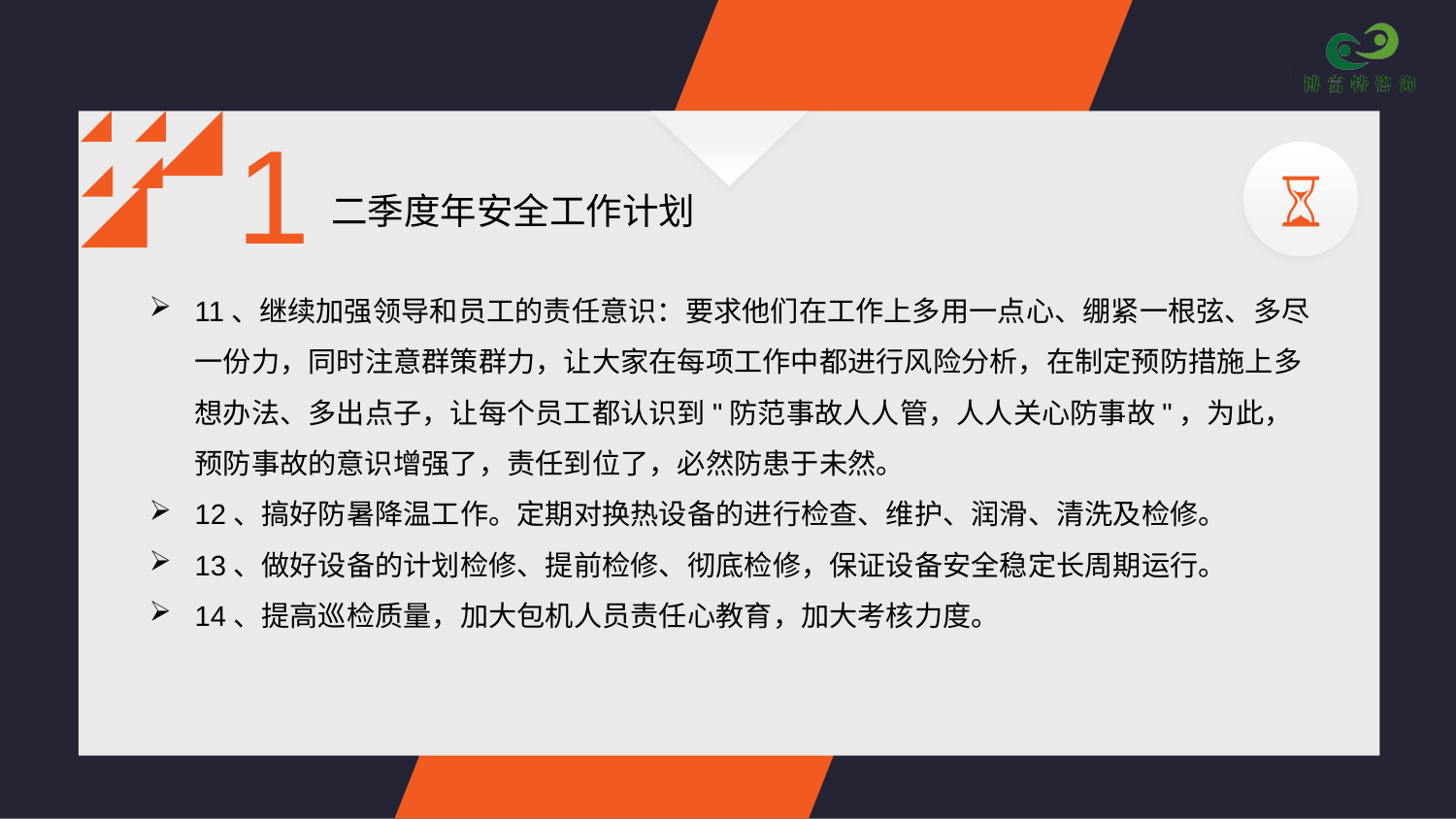

1

二季度年安全工作计划
11、继续加强领导和员工的责任意识：要求他们在工作上多用一点心、绷紧一根弦、多尽一份力，同时注意群策群力，让大家在每项工作中都进行风险分析，在制定预防措施上多想办法、多出点子，让每个员工都认识到"防范事故人人管，人人关心防事故"，为此，预防事故的意识增强了，责任到位了，必然防患于未然。
12、搞好防暑降温工作。定期对换热设备的进行检查、维护、润滑、清洗及检修。
13、做好设备的计划检修、提前检修、彻底检修，保证设备安全稳定长周期运行。
14、提高巡检质量，加大包机人员责任心教育，加大考核力度。